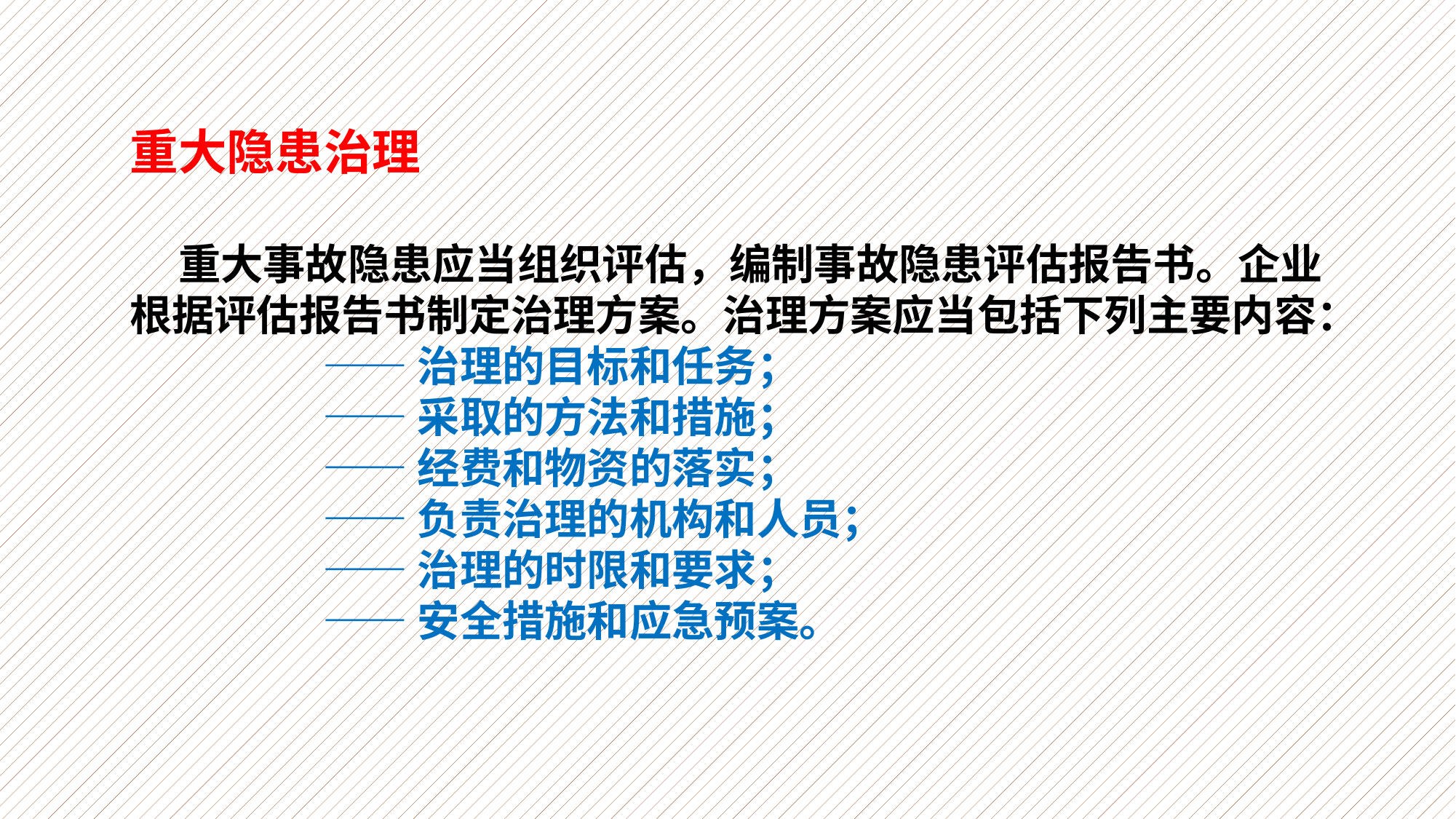

重大隐患治理

    重大事故隐患应当组织评估，编制事故隐患评估报告书。企业根据评估报告书制定治理方案。治理方案应当包括下列主要内容：
——治理的目标和任务；
——采取的方法和措施；
——经费和物资的落实；
——负责治理的机构和人员；
——治理的时限和要求；
——安全措施和应急预案。